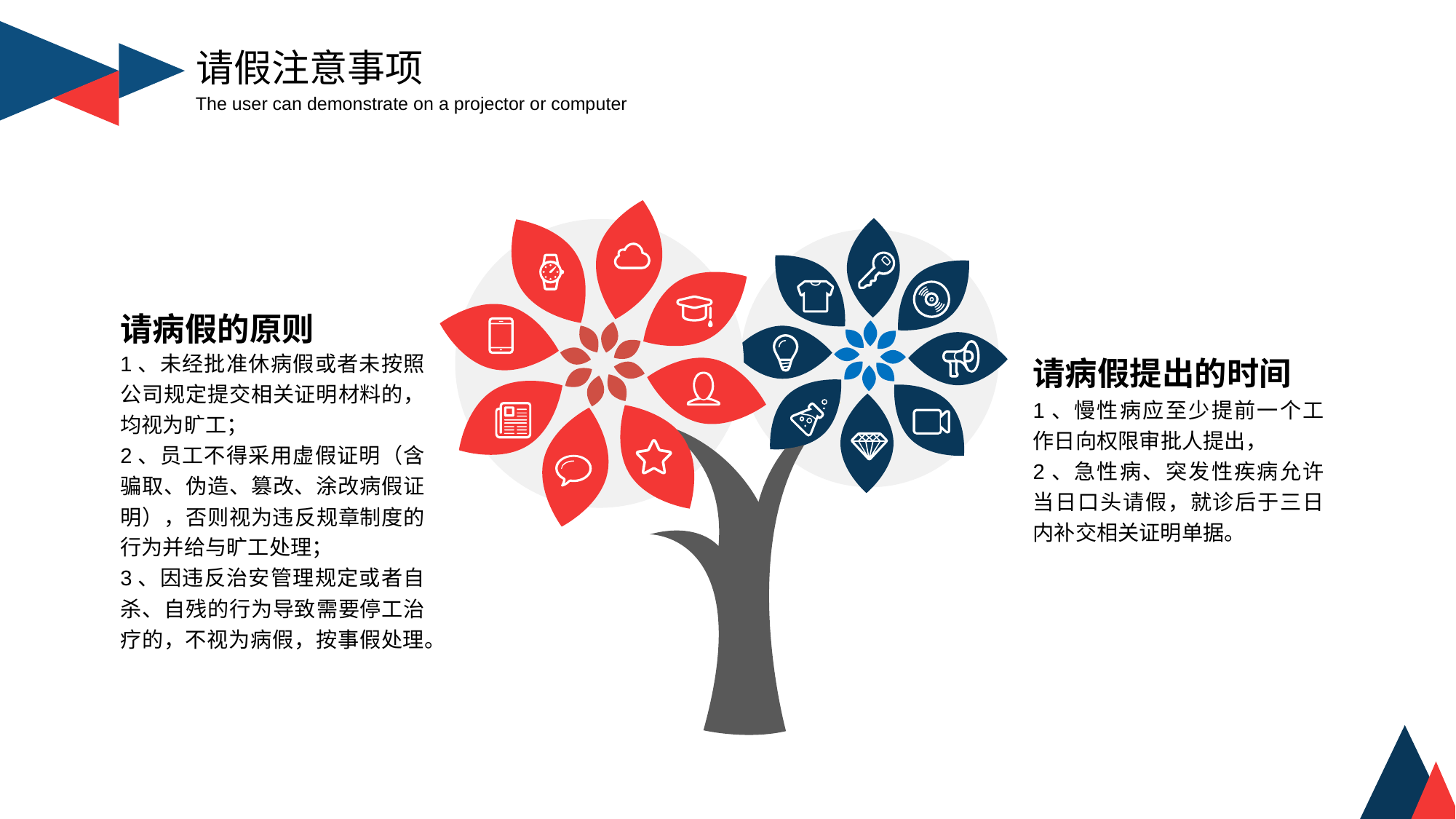

请假注意事项
The user can demonstrate on a projector or computer

请病假的原则
1、未经批准休病假或者未按照公司规定提交相关证明材料的，均视为旷工；
2、员工不得采用虚假证明（含骗取、伪造、篡改、涂改病假证明），否则视为违反规章制度的行为并给与旷工处理；
3、因违反治安管理规定或者自杀、自残的行为导致需要停工治疗的，不视为病假，按事假处理。
请病假提出的时间
1、慢性病应至少提前一个工作日向权限审批人提出，
2、急性病、突发性疾病允许当日口头请假，就诊后于三日内补交相关证明单据。